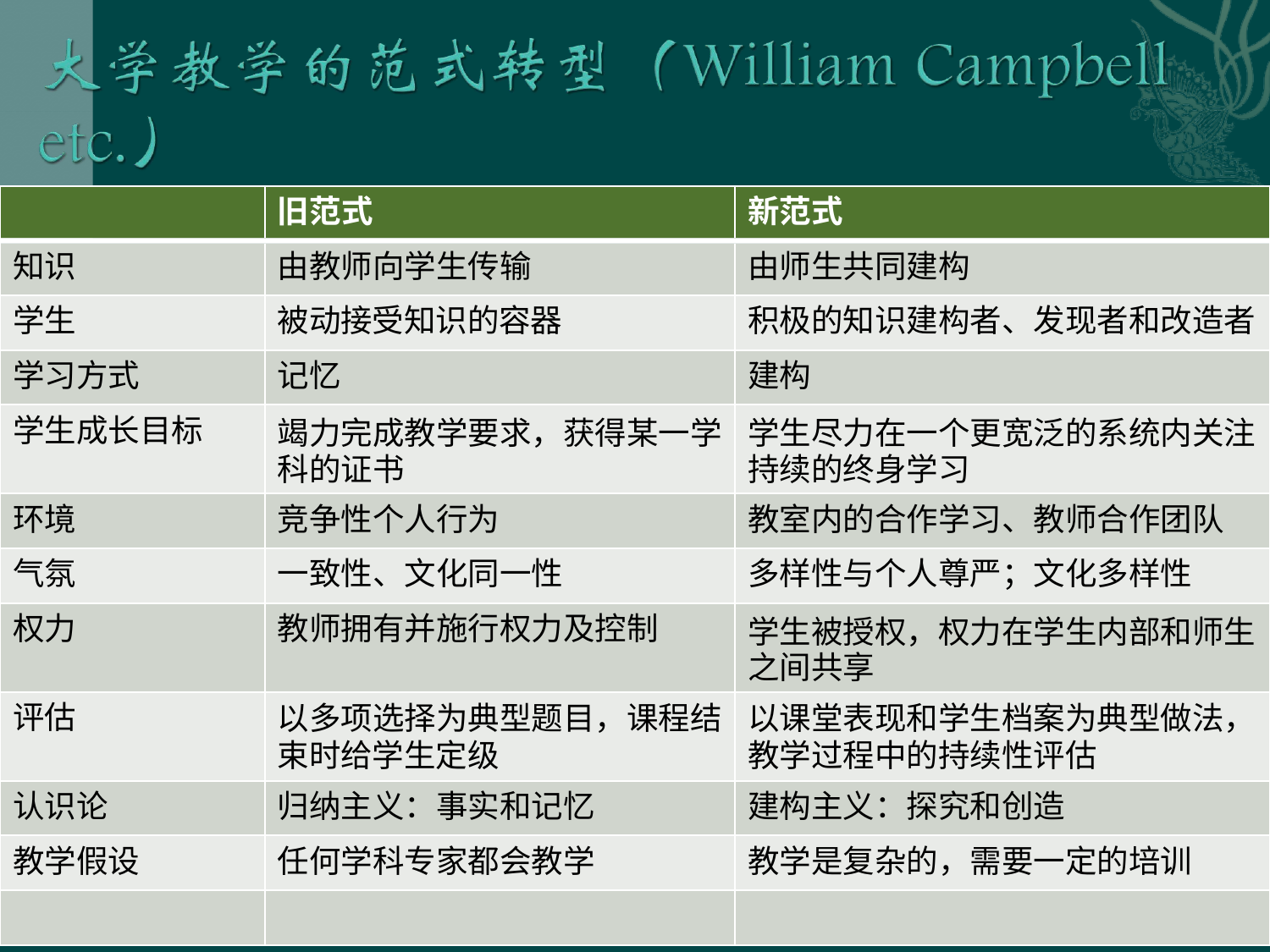

旧范式
新范式

知识
由教师向学生传输
由师生共同建构

学生
被动接受知识的容器
积极的知识建构者、发现者和改造者

学习方式
记忆
建构

学生成长目标
竭力完成教学要求，获得某一学 科的证书
学生尽力在一个更宽泛的系统内关注 持续的终身学习

环境
竞争性个人行为
教室内的合作学习、教师合作团队

气氛
一致性、文化同一性
多样性与个人尊严；文化多样性

权力
教师拥有并施行权力及控制
学生被授权，权力在学生内部和师生 之间共享

评估
以多项选择为典型题目，课程结
束时给学生定级
以课堂表现和学生档案为典型做法，
教学过程中的持续性评估

认识论
归纳主义：事实和记忆
建构主义：探究和创造

教学假设
任何学科专家都会教学
教学是复杂的，需要一定的培训